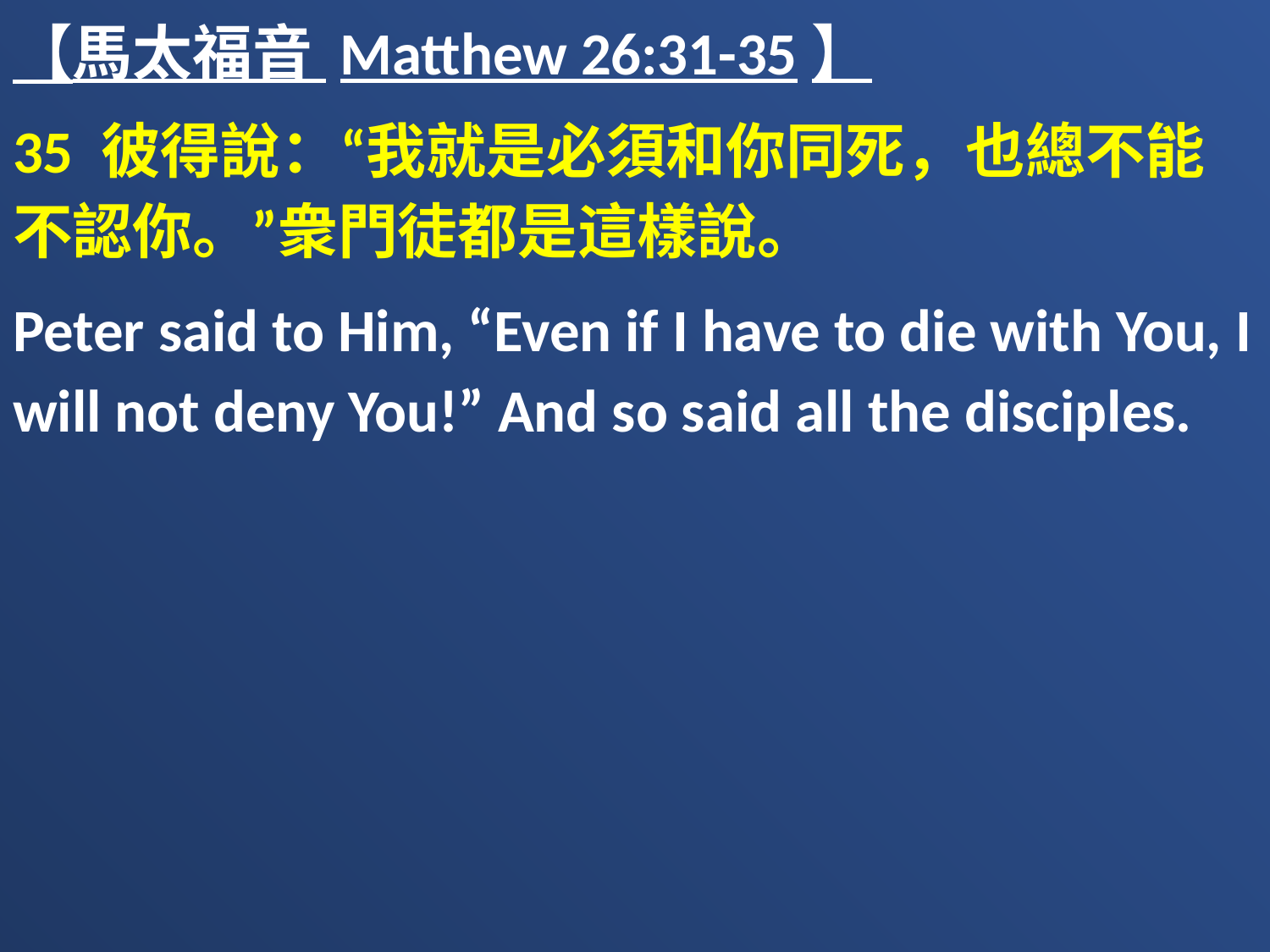

【馬太福音 Matthew 26:31-35】
35 彼得說：“我就是必須和你同死，也總不能不認你。”衆門徒都是這樣說。
Peter said to Him, “Even if I have to die with You, I will not deny You!” And so said all the disciples.